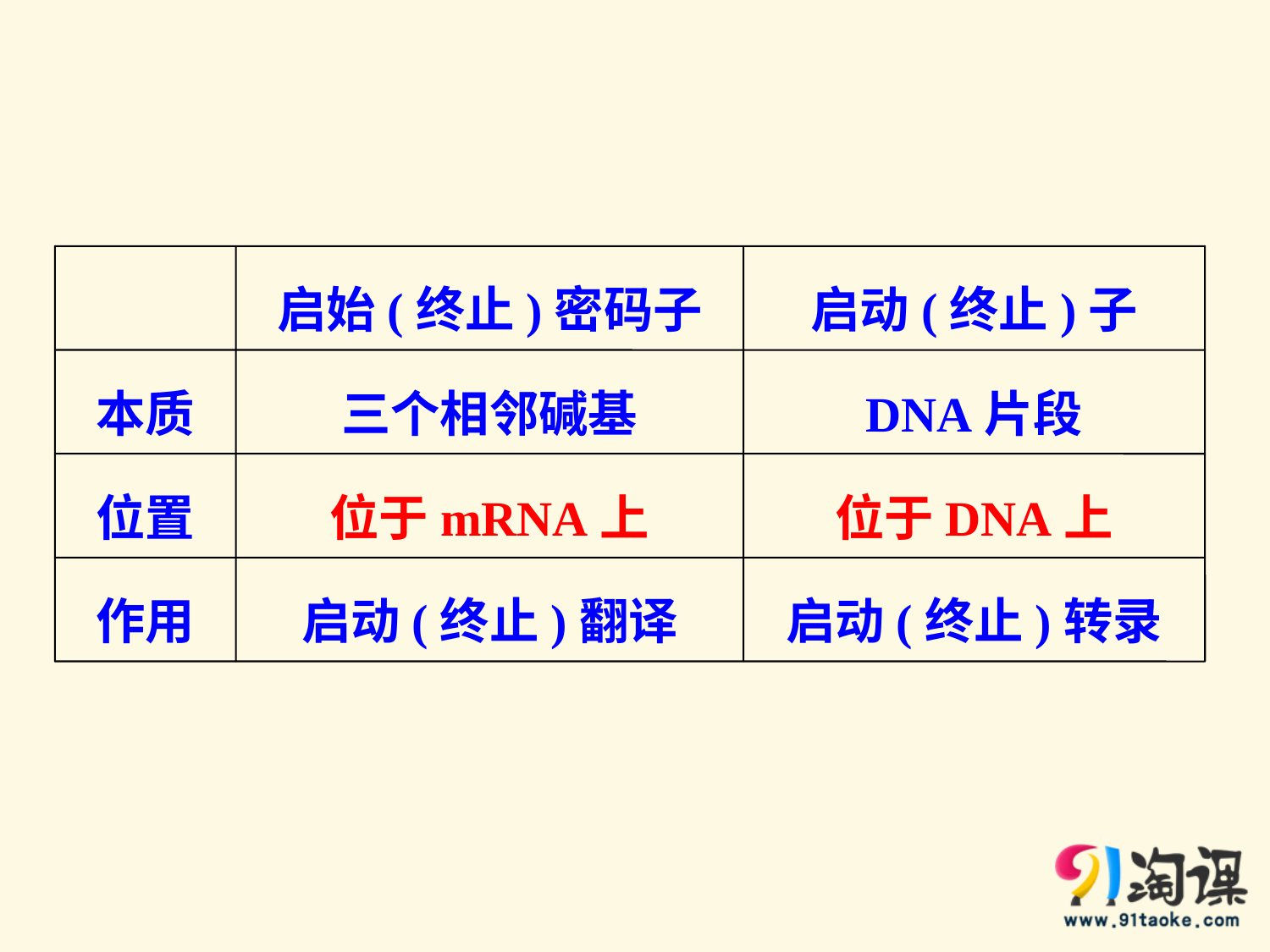

启始(终止)密码子

启动(终止)子

本质

三个相邻碱基
DNA片段
位置

位于mRNA上
位于DNA上
作用

启动(终止)翻译
启动(终止)转录